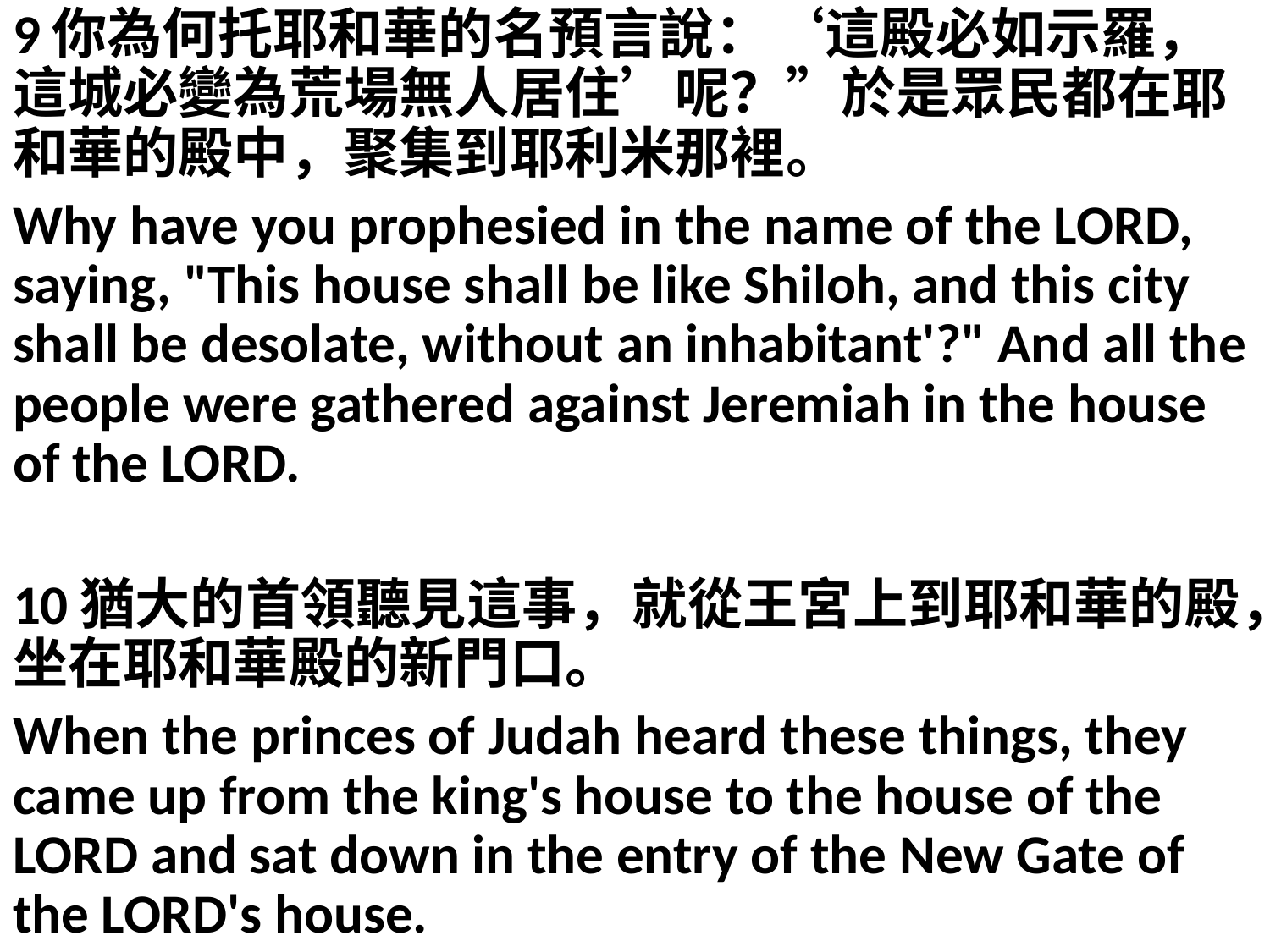

9你為何托耶和華的名預言說：‘這殿必如示羅，這城必變為荒場無人居住’呢？”於是眾民都在耶和華的殿中，聚集到耶利米那裡。
Why have you prophesied in the name of the LORD, saying, "This house shall be like Shiloh, and this city shall be desolate, without an inhabitant'?" And all the people were gathered against Jeremiah in the house of the LORD.

10猶大的首領聽見這事，就從王宮上到耶和華的殿，坐在耶和華殿的新門口。
When the princes of Judah heard these things, they came up from the king's house to the house of the LORD and sat down in the entry of the New Gate of the LORD's house.